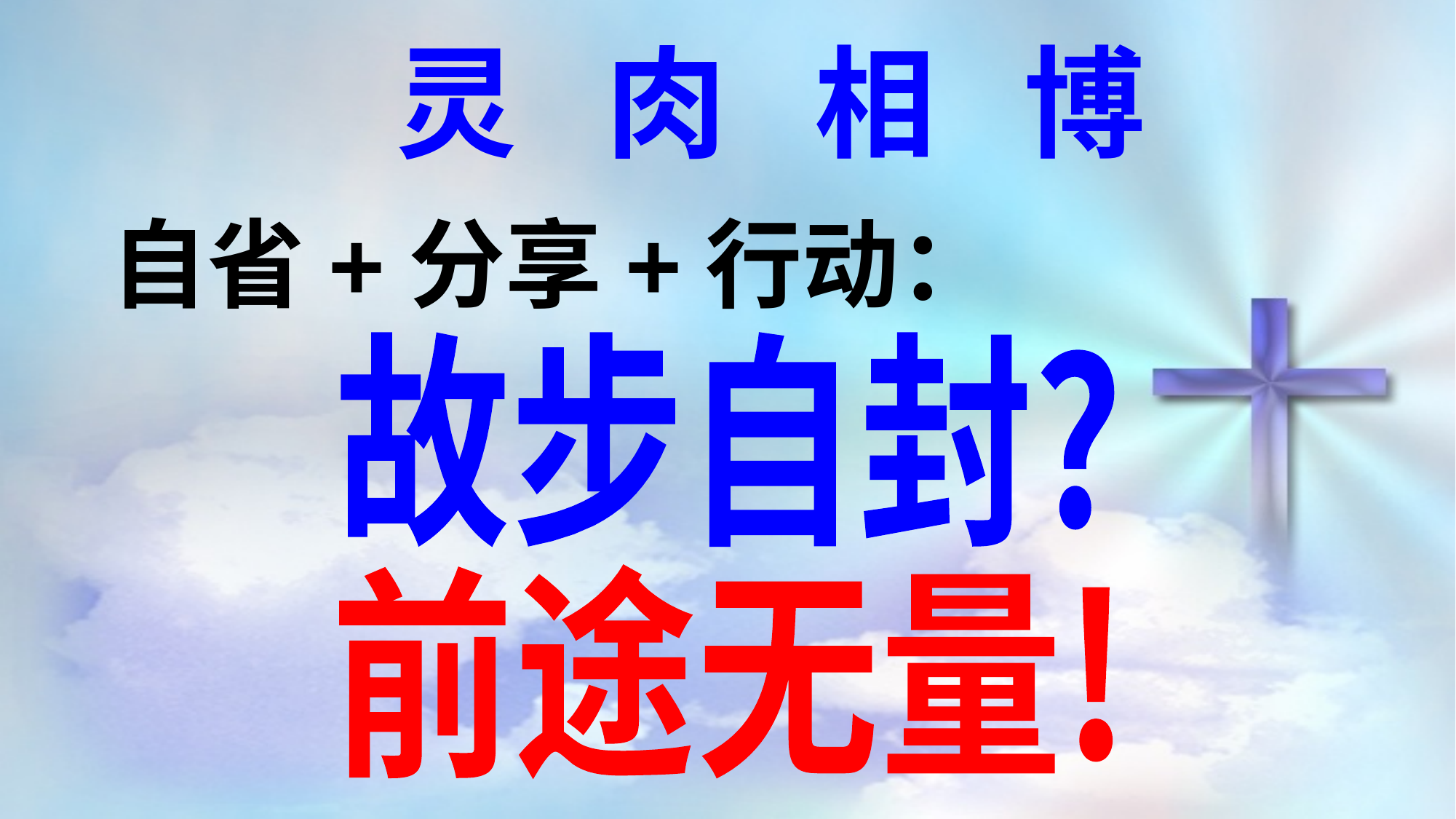

灵 肉 相 博
自省+分享+行动：

故步自封?
前途无量!